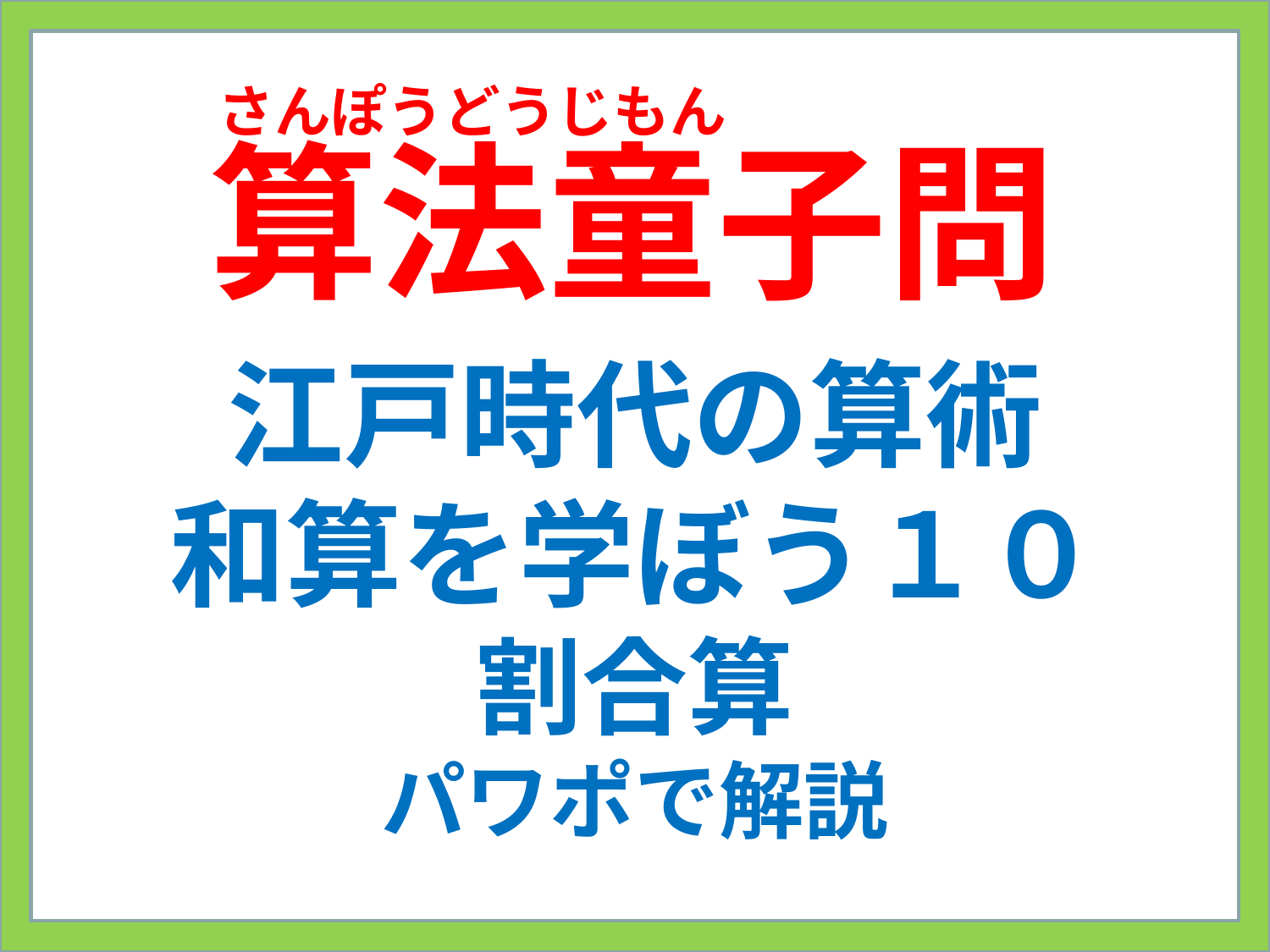

さんぽうどうじもん
# 算法童子問
江戸時代の算術
和算を学ぼう１０
割合算
パワポで解説